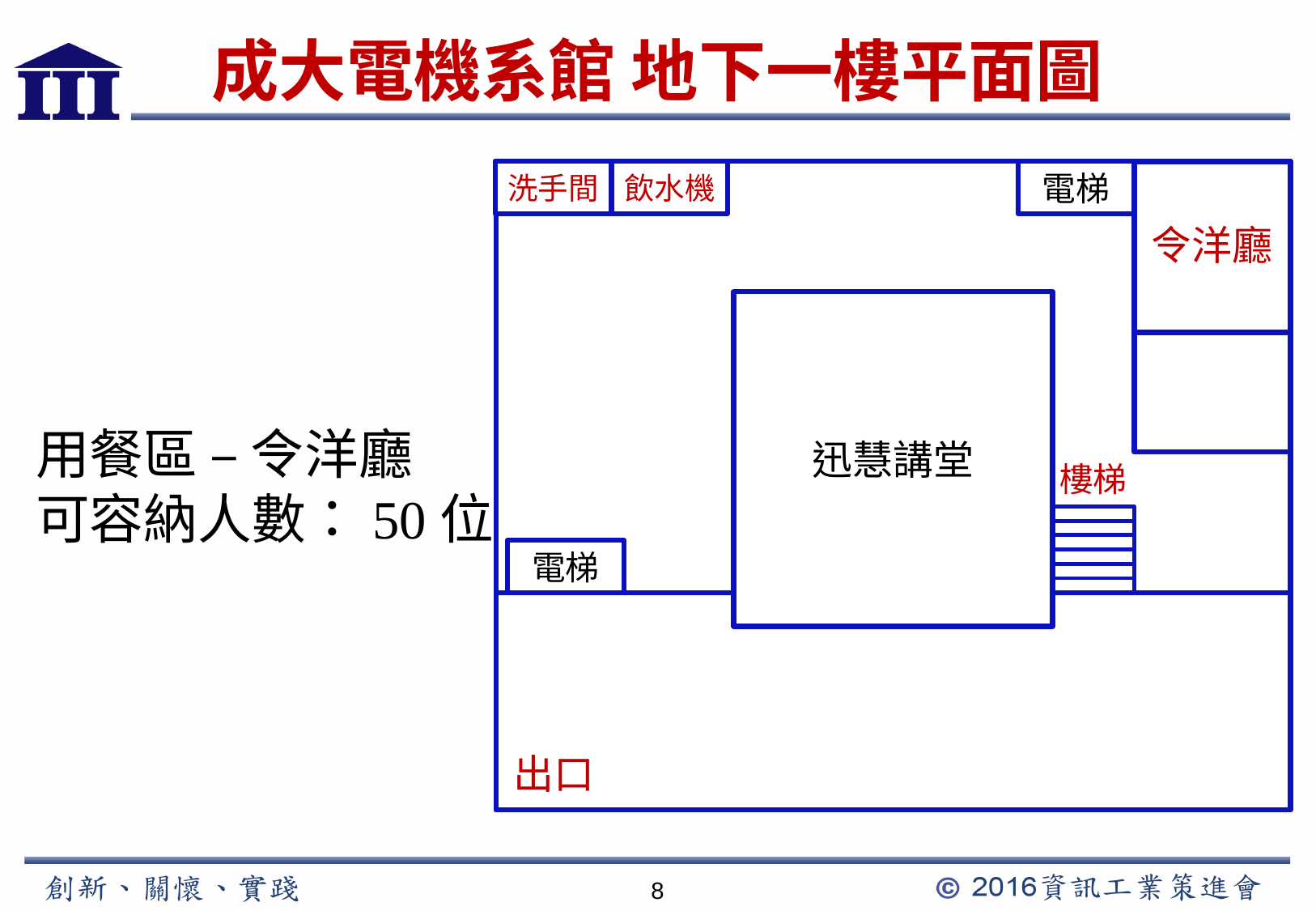

# 成大電機系館 地下一樓平面圖
洗手間
飲水機
電梯

令洋廳

迅慧講堂
樓梯

電梯

出口
用餐區 – 令洋廳
可容納人數：50位
8